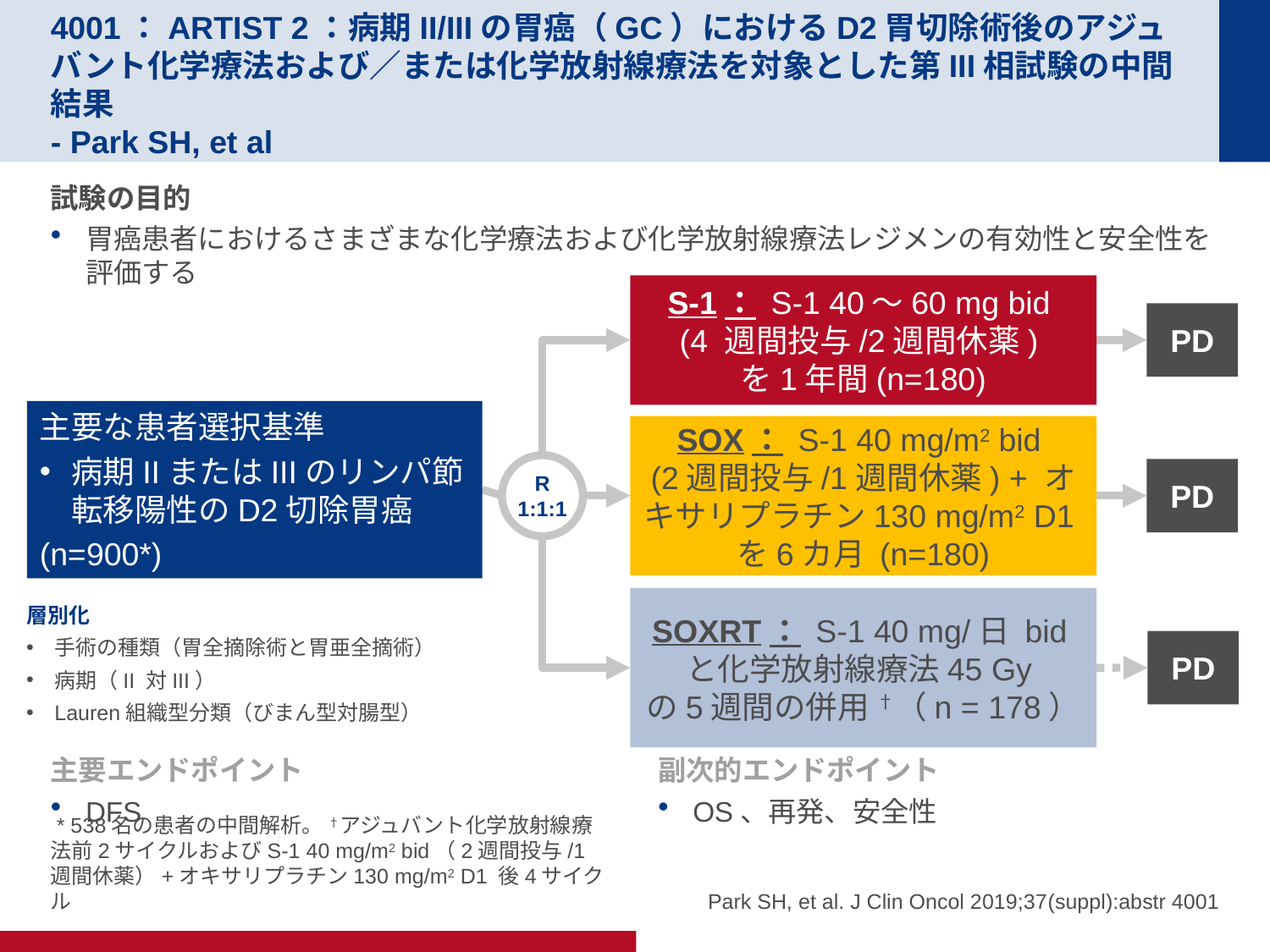

# 4001：ARTIST 2：病期II/IIIの胃癌（GC）におけるD2胃切除術後のアジュバント化学療法および／または化学放射線療法を対象とした第III相試験の中間結果 - Park SH, et al
試験の目的
胃癌患者におけるさまざまな化学療法および化学放射線療法レジメンの有効性と安全性を評価する
S-1： S-1 40～60 mg bid
(4 週間投与/2週間休薬)
を1年間(n=180)
PD
主要な患者選択基準
病期IIまたはIIIのリンパ節転移陽性のD2切除胃癌
(n=900*)
SOX： S-1 40 mg/m2 bid
(2週間投与/1週間休薬) + オキサリプラチン130 mg/m2 D1
を6カ月 (n=180)
R
1:1:1
PD
SOXRT： S-1 40 mg/日 bidと化学放射線療法45 Gy
の5週間の併用 †（n = 178）
層別化
手術の種類（胃全摘除術と胃亜全摘術）
病期（II 対III）
Lauren組織型分類（びまん型対腸型）
PD
主要エンドポイント
DFS
副次的エンドポイント
OS、再発、安全性
 * 538名の患者の中間解析。 †アジュバント化学放射線療法前2サイクルおよびS-1 40 mg/m2 bid（2週間投与/1週間休薬）+オキサリプラチン130 mg/m2 D1 後4サイクル
Park SH, et al. J Clin Oncol 2019;37(suppl):abstr 4001